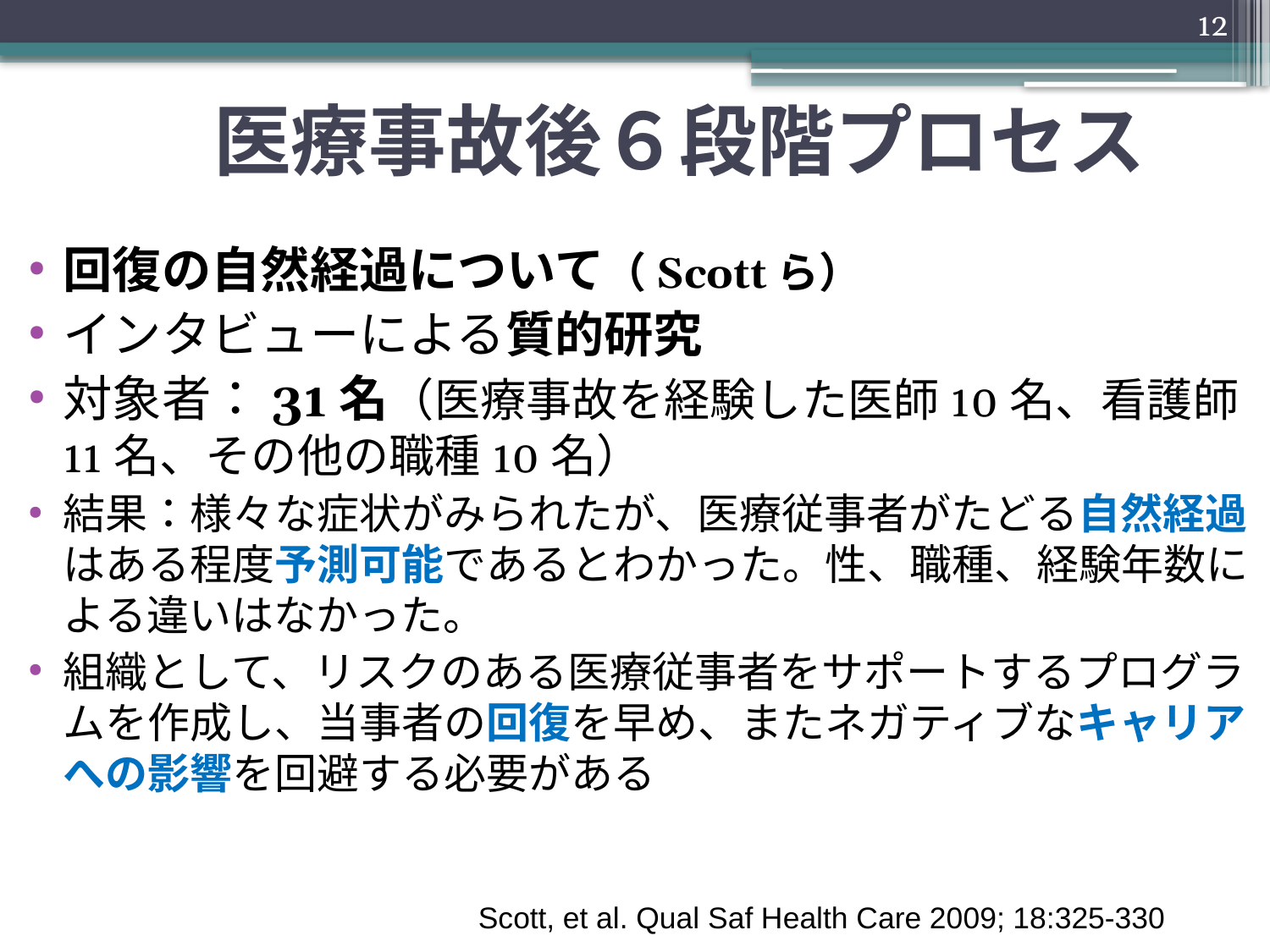

12
# 医療事故後６段階プロセス
回復の自然経過について（Scottら）
インタビューによる質的研究
対象者：31名（医療事故を経験した医師10名、看護師11名、その他の職種10名）
結果：様々な症状がみられたが、医療従事者がたどる自然経過はある程度予測可能であるとわかった。性、職種、経験年数による違いはなかった。
組織として、リスクのある医療従事者をサポートするプログラムを作成し、当事者の回復を早め、またネガティブなキャリアへの影響を回避する必要がある

Scott, et al. Qual Saf Health Care 2009; 18:325-330